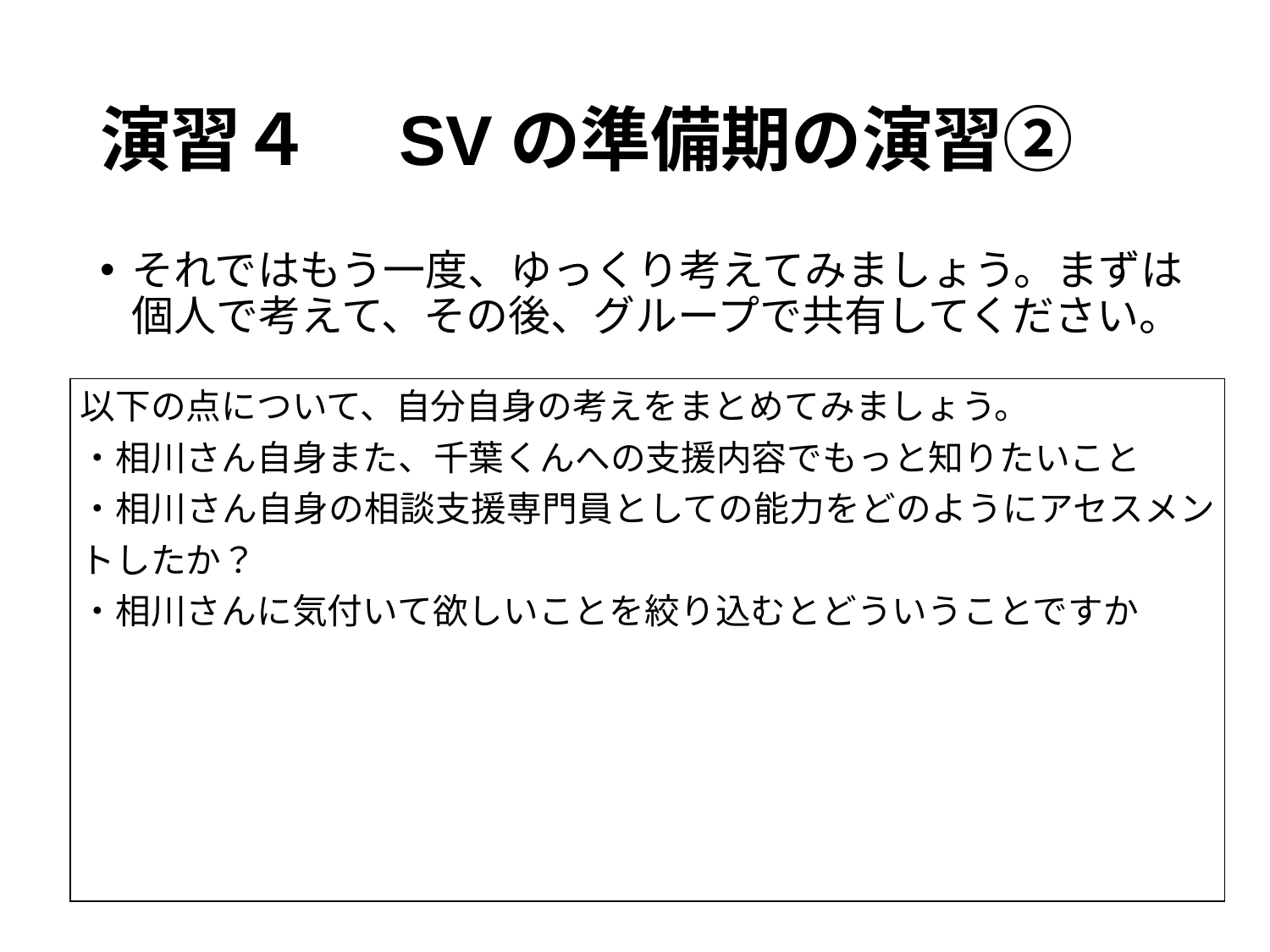

# 演習４　SVの準備期の演習②
それではもう一度、ゆっくり考えてみましょう。まずは個人で考えて、その後、グループで共有してください。
| 以下の点について、自分自身の考えをまとめてみましょう。 ・相川さん自身また、千葉くんへの支援内容でもっと知りたいこと ・相川さん自身の相談支援専門員としての能力をどのようにアセスメントしたか？ ・相川さんに気付いて欲しいことを絞り込むとどういうことですか |
| --- |